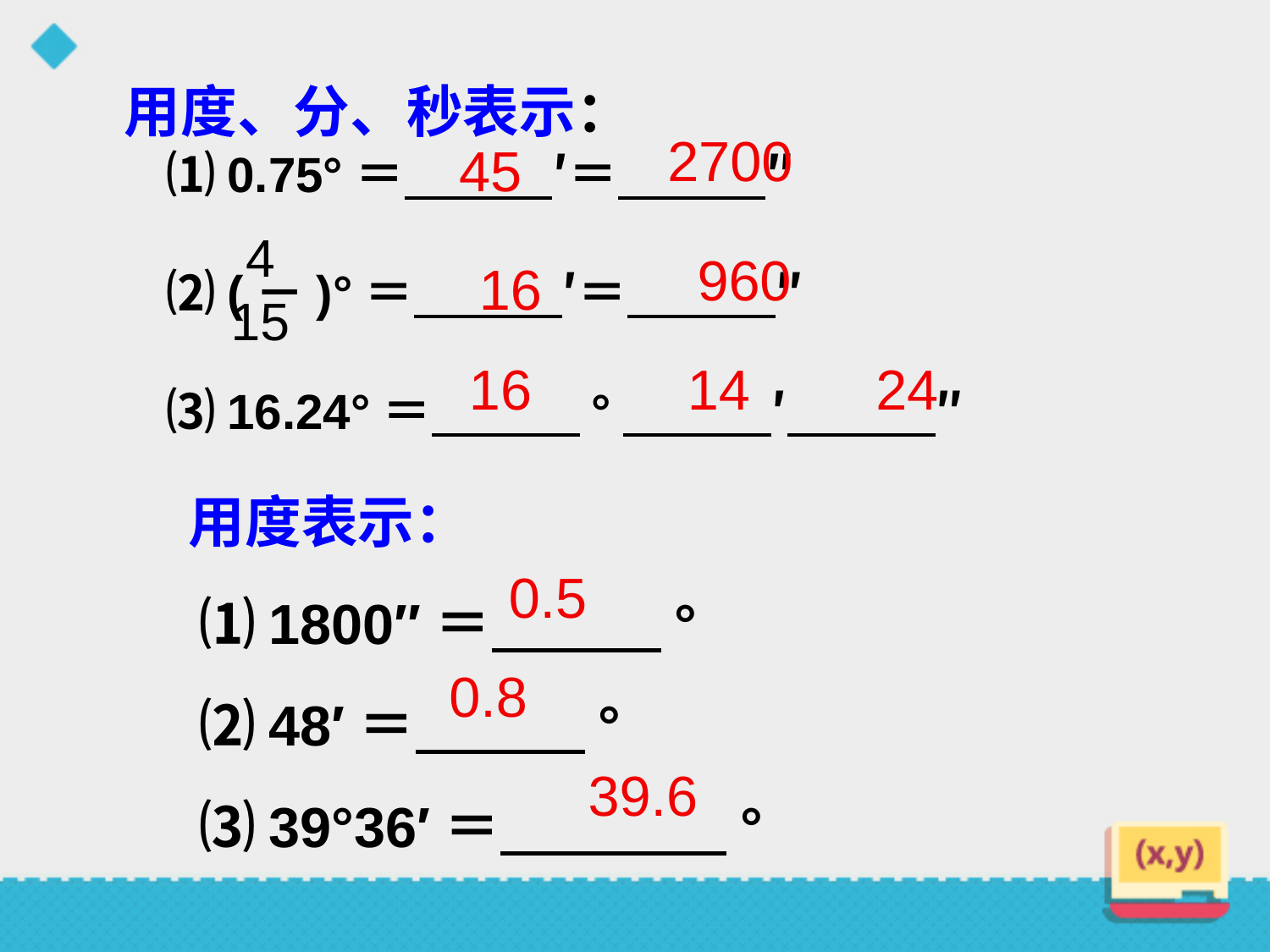

用度、分、秒表示：
　　⑴0.75°＝　　　′＝　　　″

　　⑵(－)°＝　　　′＝　　　″

　　⑶16.24°＝　　　°　　　′　　　″
2700
45
 4
15
960
16
16
14
24
       用度表示：
　　⑴1800″＝　　　°
　　⑵48′＝　　　°
　　⑶39°36′＝　　　　°

0.5
0.8
39.6